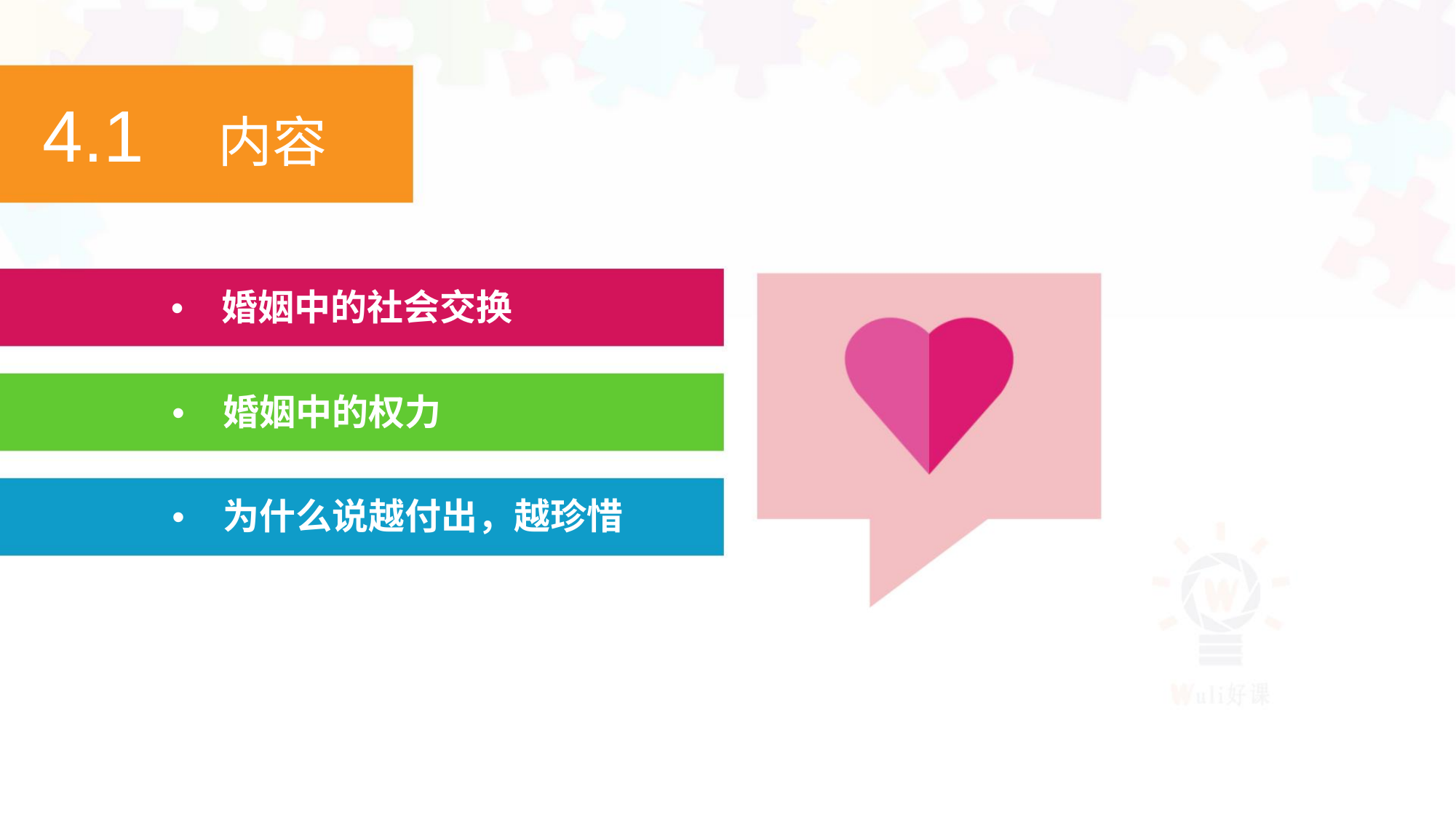

4.1 内容
• 婚姻中的社会交换
• 婚姻中的权力
• 为什么说越付出，越珍惜